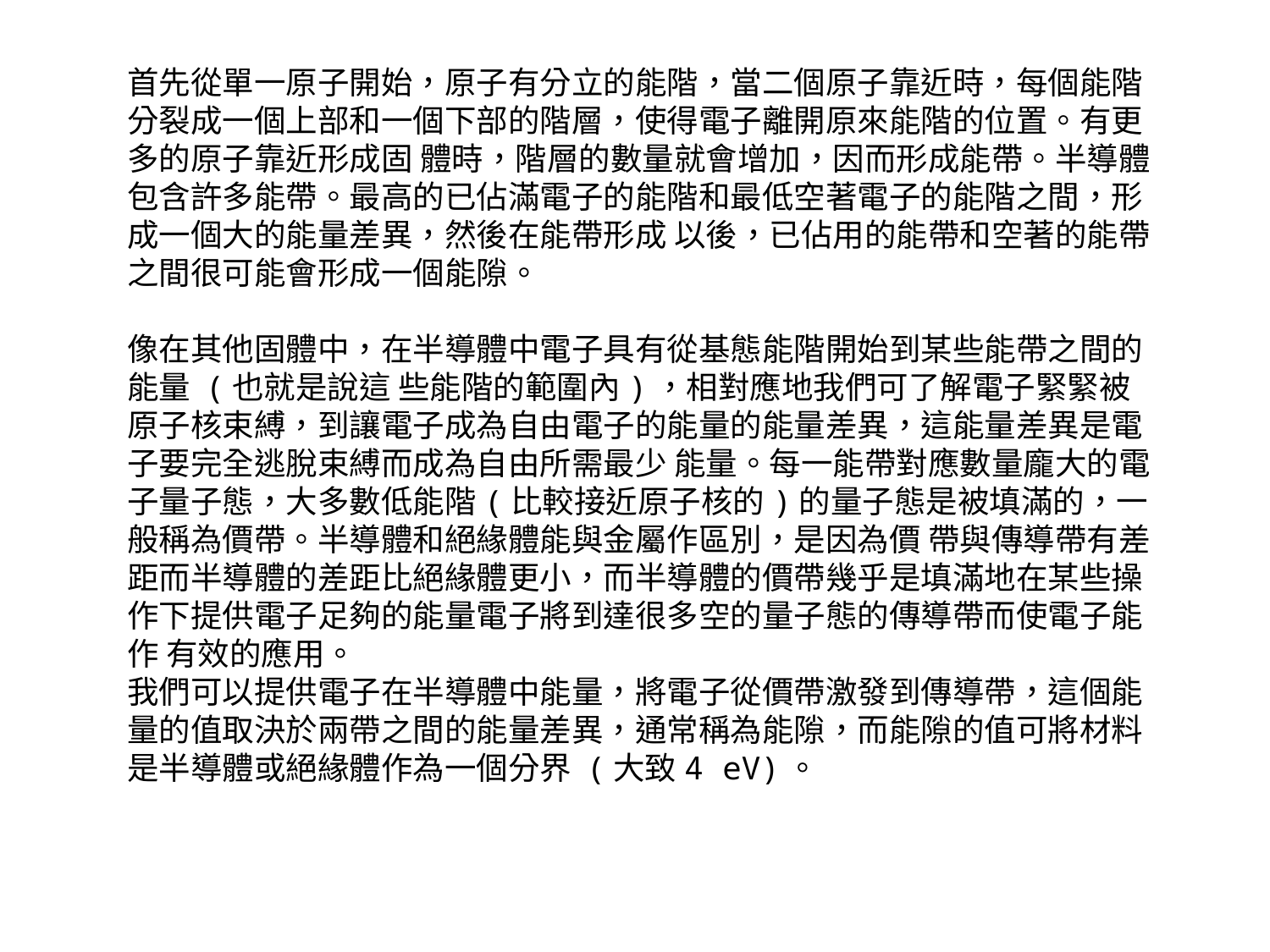

首先從單一原子開始，原子有分立的能階，當二個原子靠近時，每個能階分裂成一個上部和一個下部的階層，使得電子離開原來能階的位置。有更多的原子靠近形成固 體時，階層的數量就會增加，因而形成能帶。半導體包含許多能帶。最高的已佔滿電子的能階和最低空著電子的能階之間，形成一個大的能量差異，然後在能帶形成 以後，已佔用的能帶和空著的能帶之間很可能會形成一個能隙。
像在其他固體中，在半導體中電子具有從基態能階開始到某些能帶之間的能量 (也就是說這 些能階的範圍內)，相對應地我們可了解電子緊緊被原子核束縛，到讓電子成為自由電子的能量的能量差異，這能量差異是電子要完全逃脫束縛而成為自由所需最少 能量。每一能帶對應數量龐大的電子量子態，大多數低能階(比較接近原子核的)的量子態是被填滿的，一般稱為價帶。半導體和絕緣體能與金屬作區別，是因為價 帶與傳導帶有差距而半導體的差距比絕緣體更小，而半導體的價帶幾乎是填滿地在某些操作下提供電子足夠的能量電子將到達很多空的量子態的傳導帶而使電子能作 有效的應用。
我們可以提供電子在半導體中能量，將電子從價帶激發到傳導帶，這個能量的值取決於兩帶之間的能量差異，通常稱為能隙，而能隙的值可將材料是半導體或絕緣體作為一個分界 (大致4 eV)。